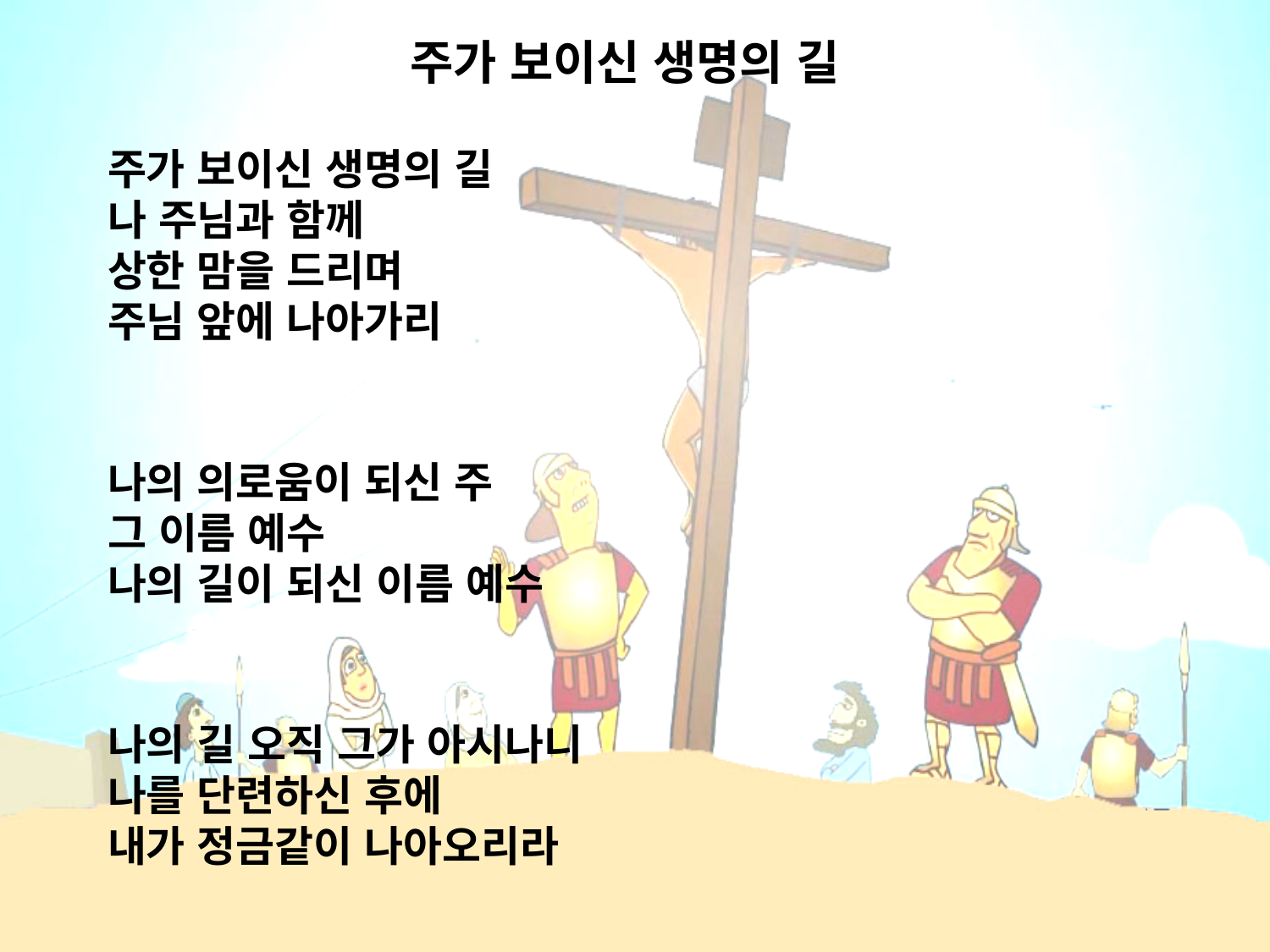

# 주가 보이신 생명의 길
주가 보이신 생명의 길
나 주님과 함께
상한 맘을 드리며
주님 앞에 나아가리
나의 의로움이 되신 주
그 이름 예수
나의 길이 되신 이름 예수
나의 길 오직 그가 아시나니
나를 단련하신 후에
내가 정금같이 나아오리라